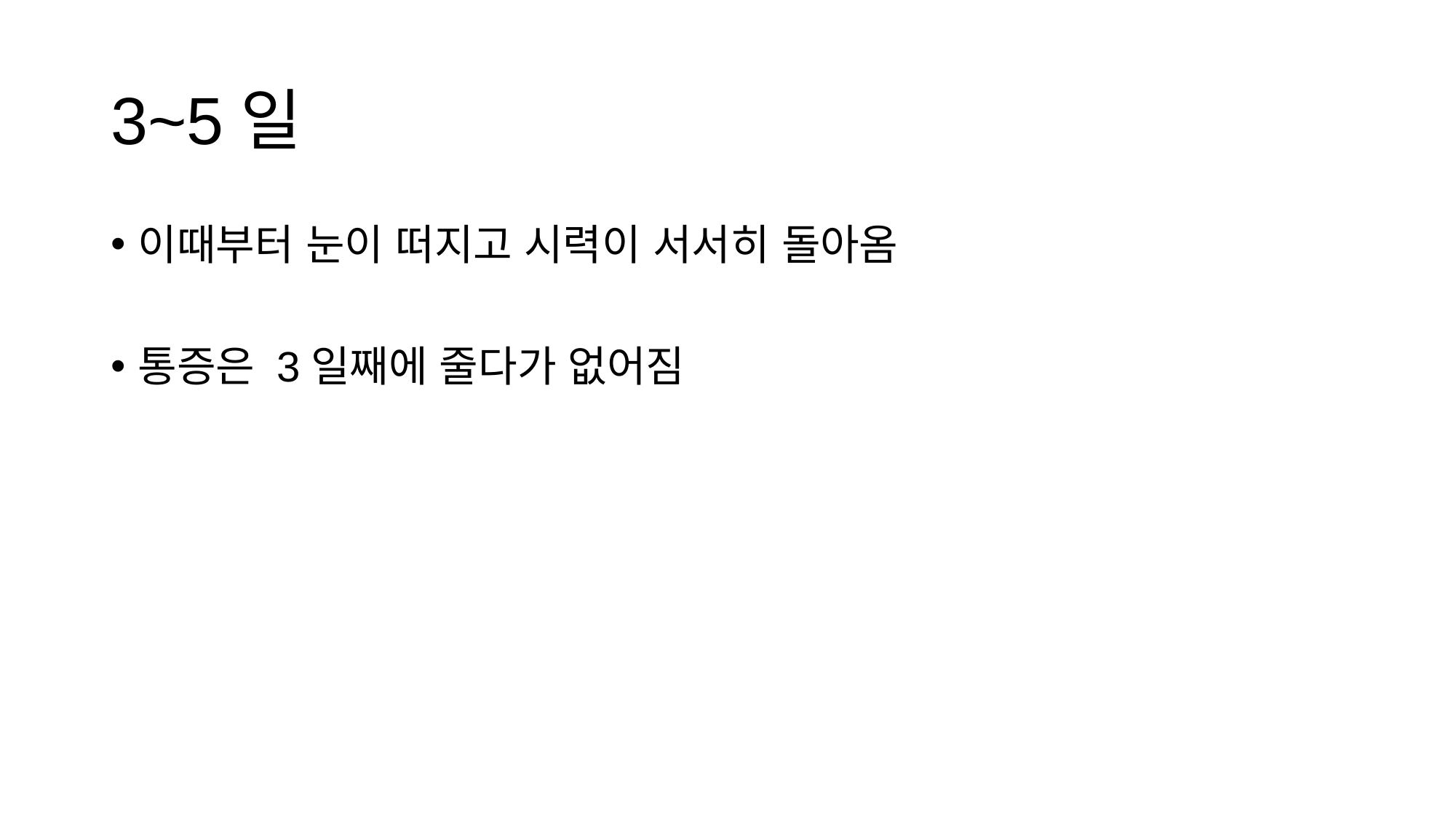

# 3~5일
이때부터 눈이 떠지고 시력이 서서히 돌아옴

통증은 3일째에 줄다가 없어짐